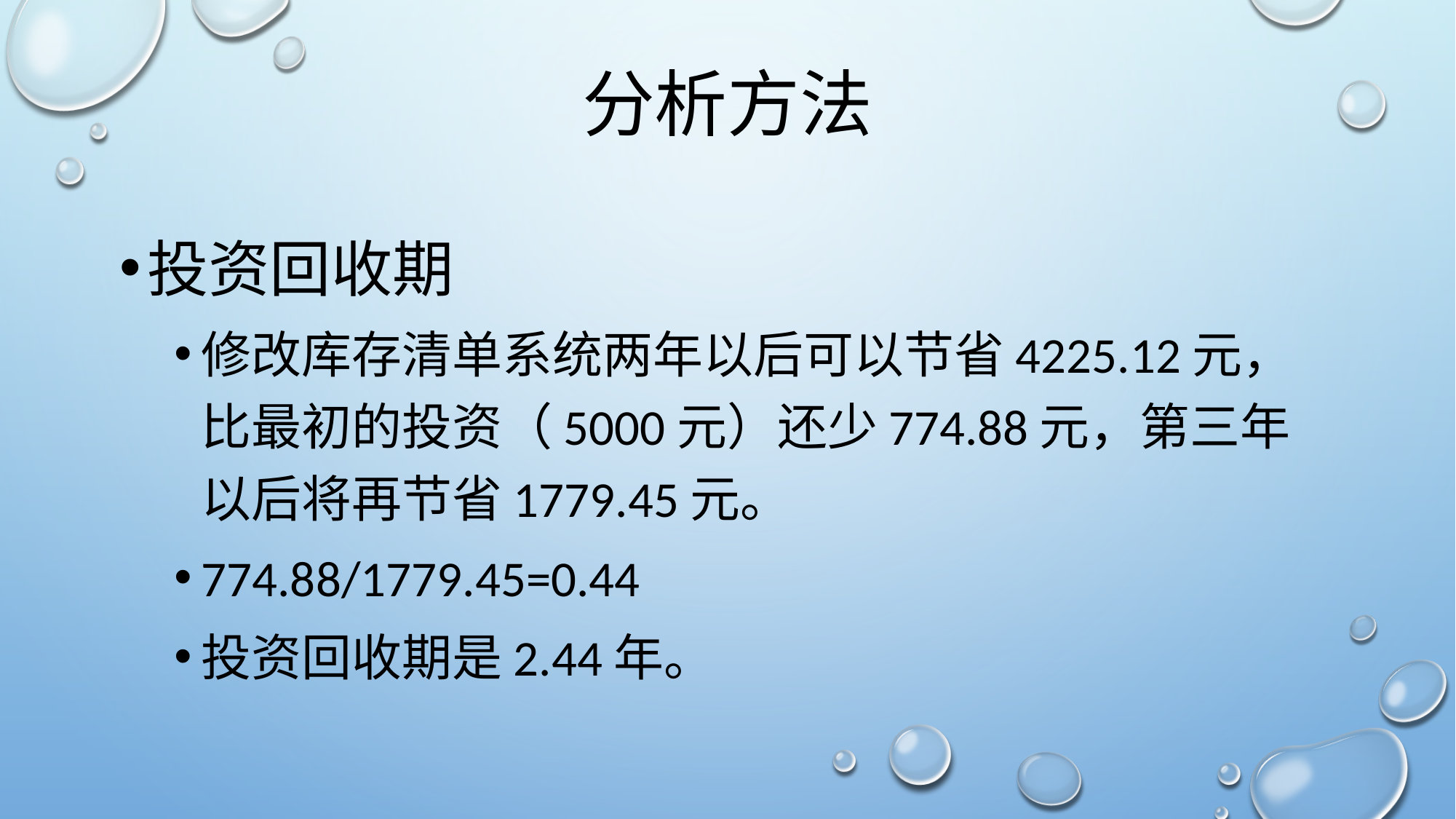

# 分析方法
投资回收期
修改库存清单系统两年以后可以节省4225.12元，比最初的投资（5000元）还少774.88元，第三年以后将再节省1779.45元。
774.88/1779.45=0.44
投资回收期是2.44年。